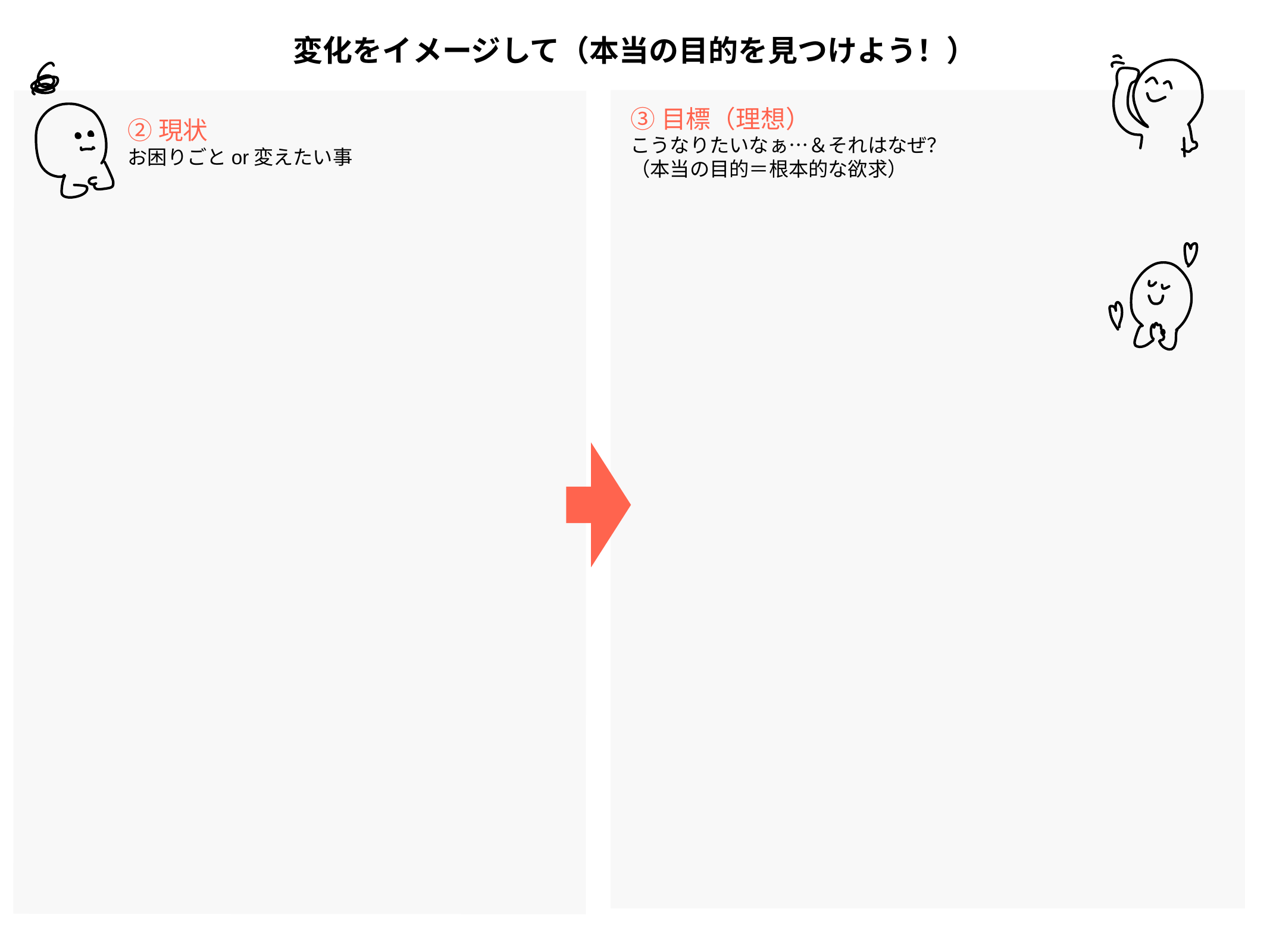

変化をイメージして（本当の目的を見つけよう！）

③目標（理想）
こうなりたいなぁ…＆それはなぜ？（本当の目的＝根本的な欲求）

②現状
お困りごとor変えたい事